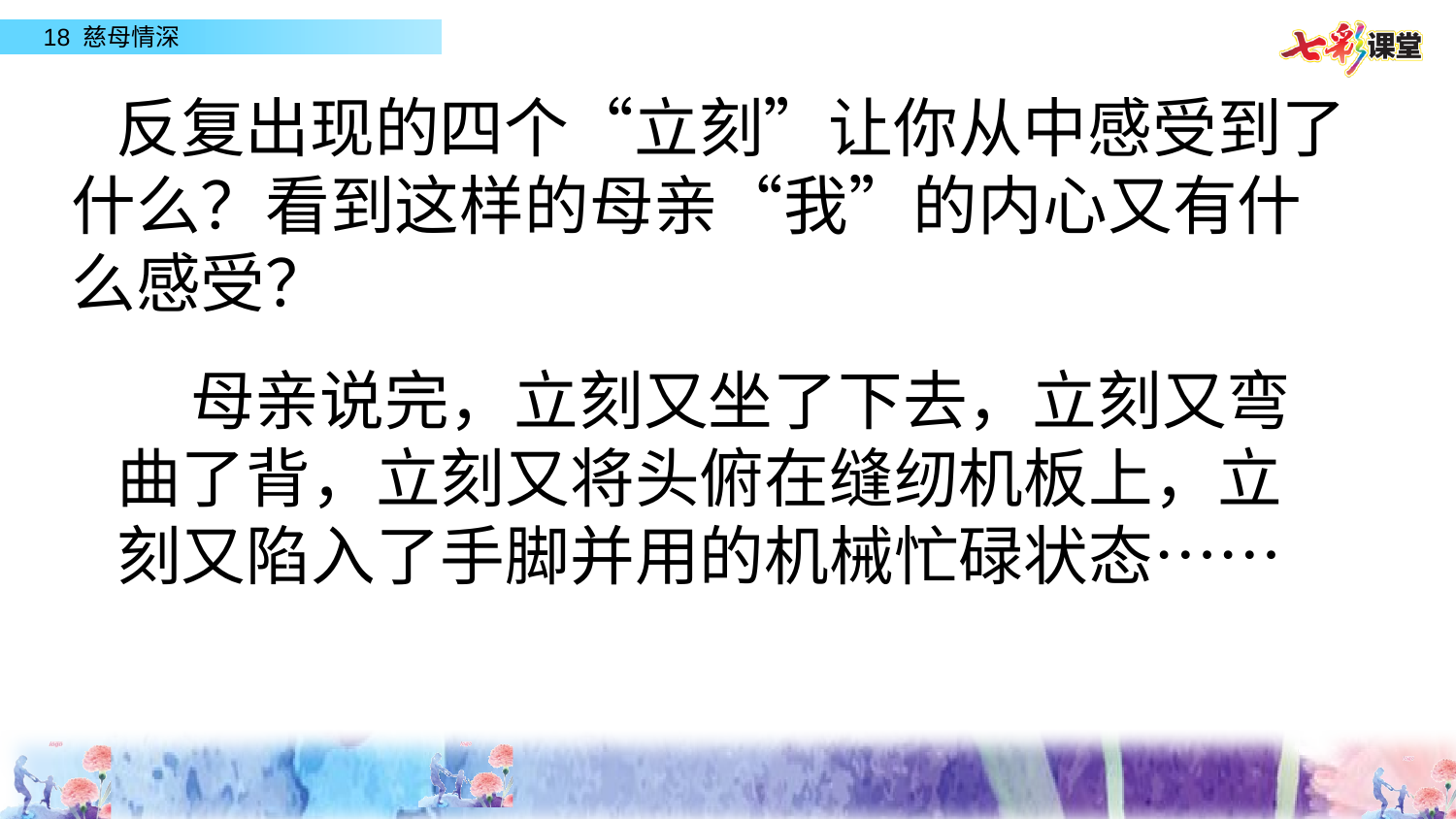

反复出现的四个“立刻”让你从中感受到了什么？看到这样的母亲“我”的内心又有什么感受？
    母亲说完，立刻又坐了下去，立刻又弯曲了背，立刻又将头俯在缝纫机板上，立刻又陷入了手脚并用的机械忙碌状态……